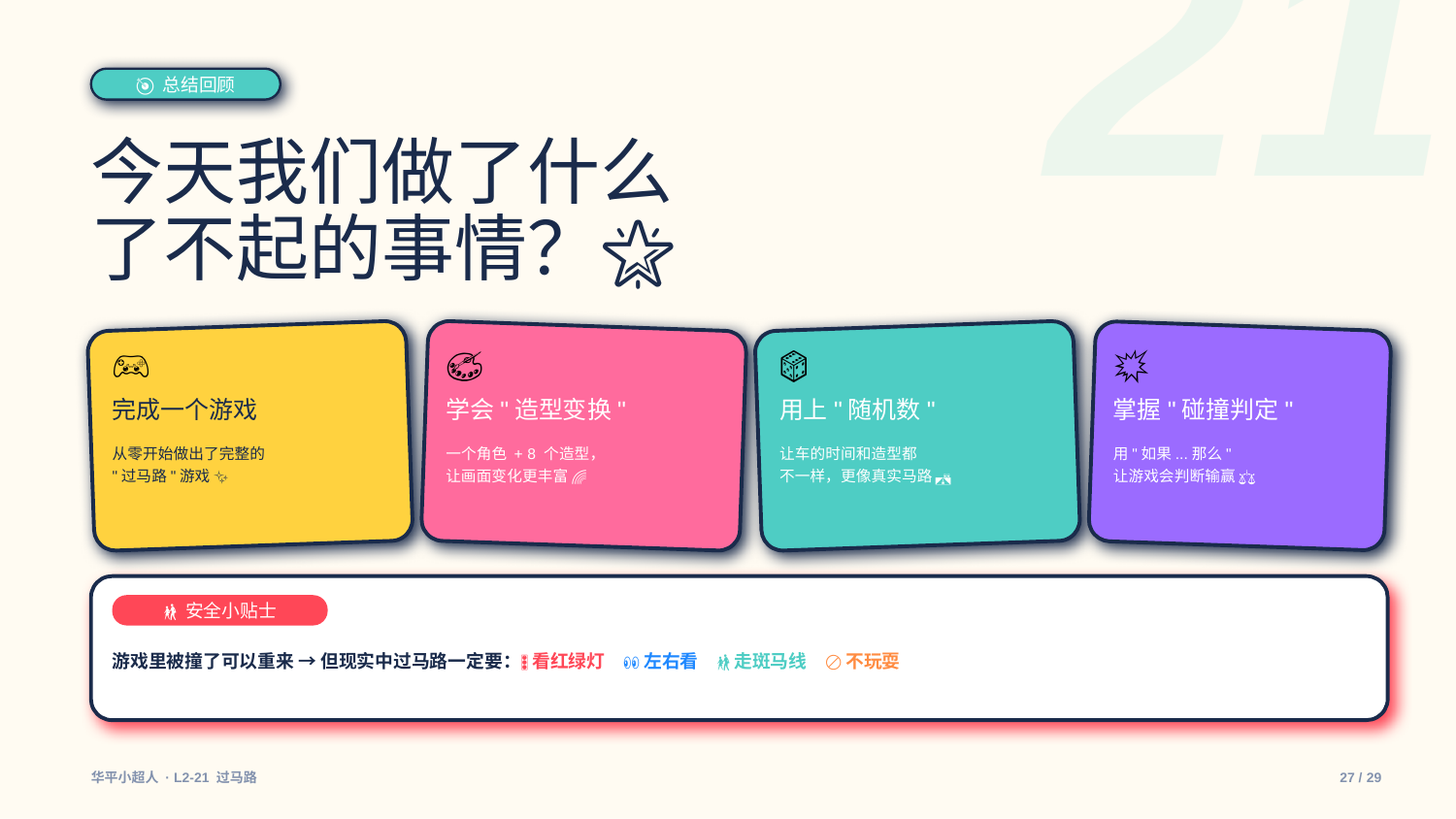

21
🎯 总结回顾
今天我们做了什么
了不起的事情？🌟

🎮
🎨
🎲
💥
完成一个游戏
学会"造型变换"
用上"随机数"
掌握"碰撞判定"
从零开始做出了完整的
"过马路"游戏 ✨
一个角色 + 8 个造型，
让画面变化更丰富 🌈
让车的时间和造型都
不一样，更像真实马路 🛣
用"如果...那么"
让游戏会判断输赢 ⚖️

🚸 安全小贴士
游戏里被撞了可以重来 → 但现实中过马路一定要：🚦 看红绿灯　👀 左右看　🚸 走斑马线　🚫 不玩耍
华平小超人 · L2-21 过马路
27 / 29